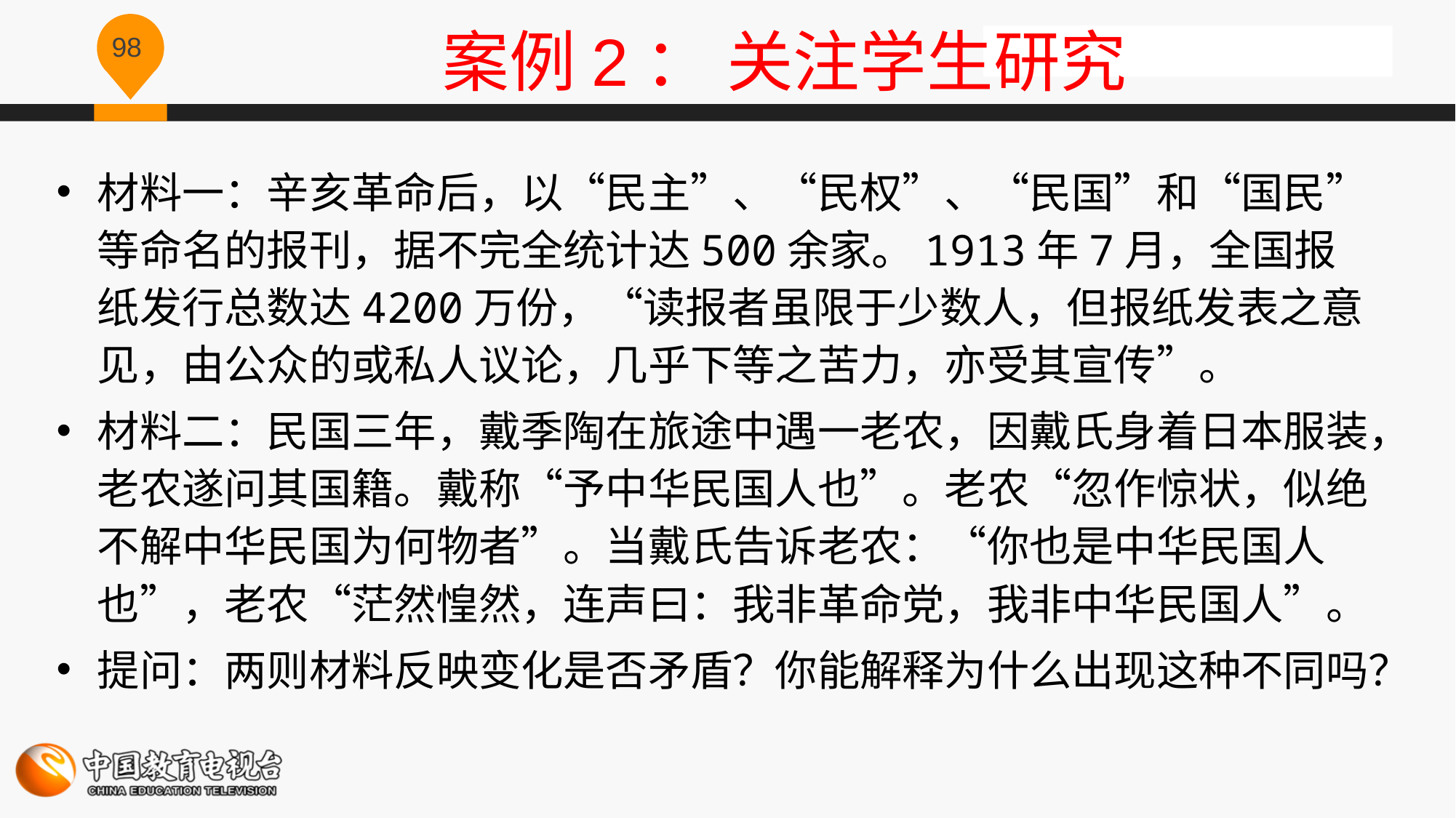

案例2： 关注学生研究
材料一：辛亥革命后，以“民主”、“民权”、“民国”和“国民”等命名的报刊，据不完全统计达500余家。1913年7月，全国报纸发行总数达4200万份，“读报者虽限于少数人，但报纸发表之意见，由公众的或私人议论，几乎下等之苦力，亦受其宣传”。
材料二：民国三年，戴季陶在旅途中遇一老农，因戴氏身着日本服装，老农遂问其国籍。戴称“予中华民国人也”。老农“忽作惊状，似绝不解中华民国为何物者”。当戴氏告诉老农：“你也是中华民国人也”，老农“茫然惶然，连声曰：我非革命党，我非中华民国人”。
提问：两则材料反映变化是否矛盾？你能解释为什么出现这种不同吗？